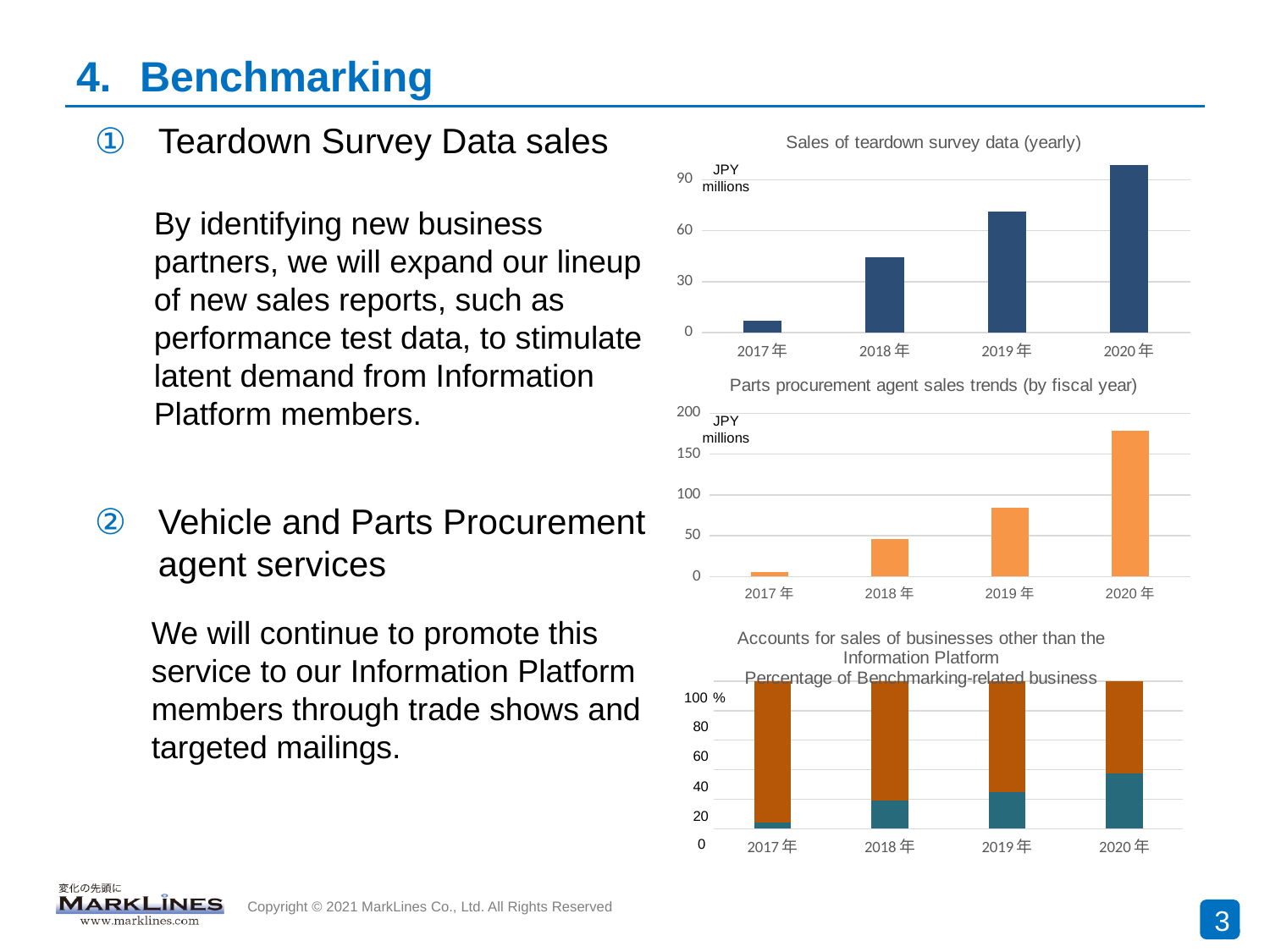

# Benchmarking
Teardown Survey Data sales

### Chart: Sales of teardown survey data (yearly)

| Category | 部品分解データ販売売上高 |
|---|---|
| 2017年 | 7167000.0 |
| 2018年 | 44330940.0 |
| 2019年 | 71489240.0 |
| 2020年 | 98625633.0 |
JPY millions
By identifying new business partners, we will expand our lineup of new sales reports, such as performance test data, to stimulate latent demand from Information Platform members.

### Chart: Parts procurement agent sales trends (by fiscal year)

| Category | 部品調達代行売上高 |
|---|---|
| 2017年 | 5378599.0 |
| 2018年 | 46427355.0 |
| 2019年 | 84768181.0 |
| 2020年 | 178512650.0 |
JPY millions
Vehicle and Parts Procurement agent services
We will continue to promote this service to our Information Platform members through trade shows and targeted mailings.

### Chart: Accounts for sales of businesses other than the Information Platform
Percentage of Benchmarking-related business

| Category | ベンチマーキング関連事業 | IP以外の事業（ベンチマーキング関連除く） |
|---|---|---|
| 2017年 | 0.04432052427945572 | 0.9556794757205442 |
| 2018年 | 0.1923758879942969 | 0.807624112005703 |
| 2019年 | 0.24713980342173061 | 0.7528601965782694 |
| 2020年 | 0.37551492484670707 | 0.6244850751532929 |
100
%
80
60
40
20
0
34